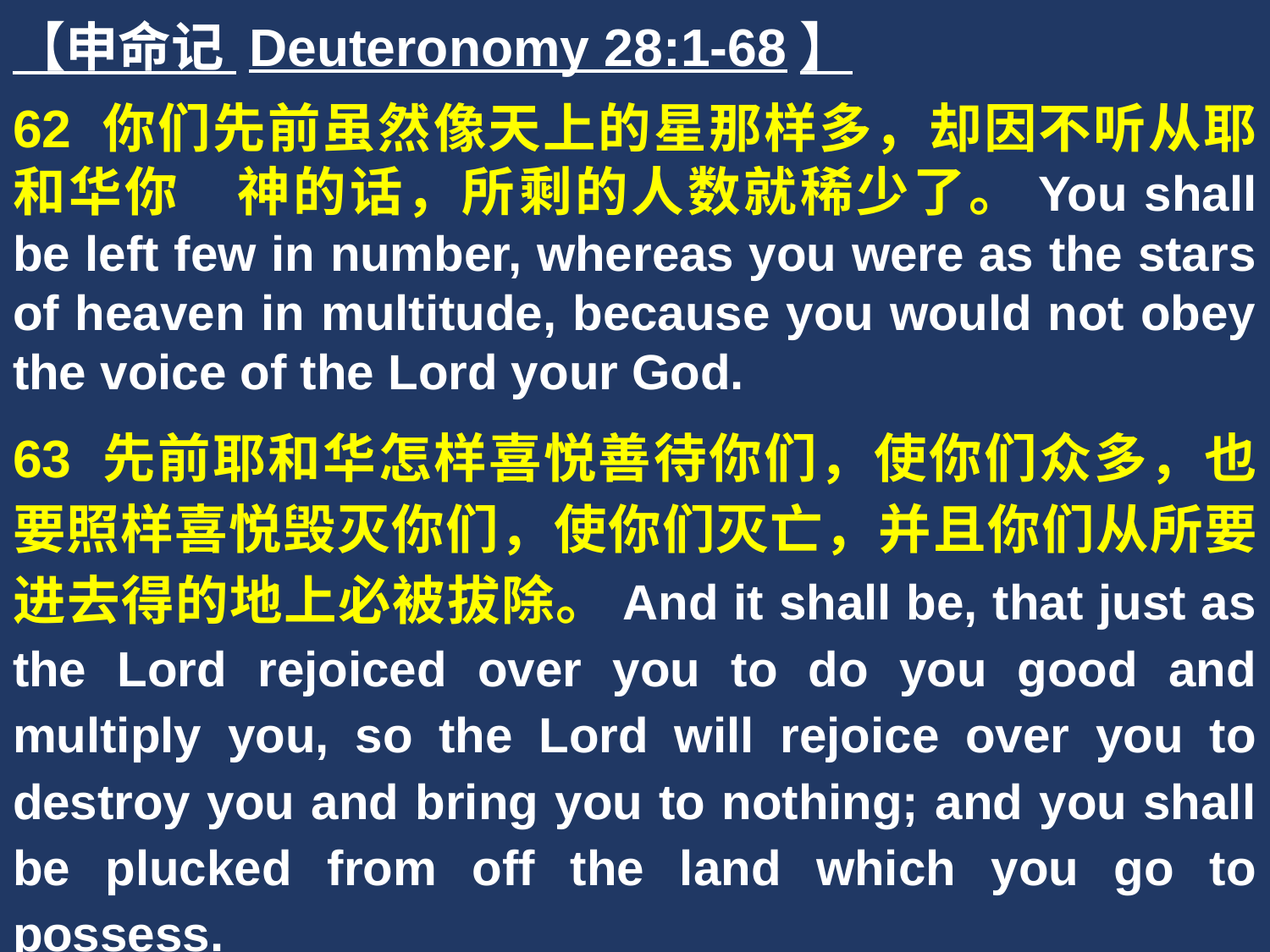

【申命记 Deuteronomy 28:1-68】
62 你们先前虽然像天上的星那样多，却因不听从耶和华你　神的话，所剩的人数就稀少了。You shall be left few in number, whereas you were as the stars of heaven in multitude, because you would not obey the voice of the Lord your God.
63 先前耶和华怎样喜悦善待你们，使你们众多，也要照样喜悦毁灭你们，使你们灭亡，并且你们从所要进去得的地上必被拔除。And it shall be, that just as the Lord rejoiced over you to do you good and multiply you, so the Lord will rejoice over you to destroy you and bring you to nothing; and you shall be plucked from off the land which you go to possess.